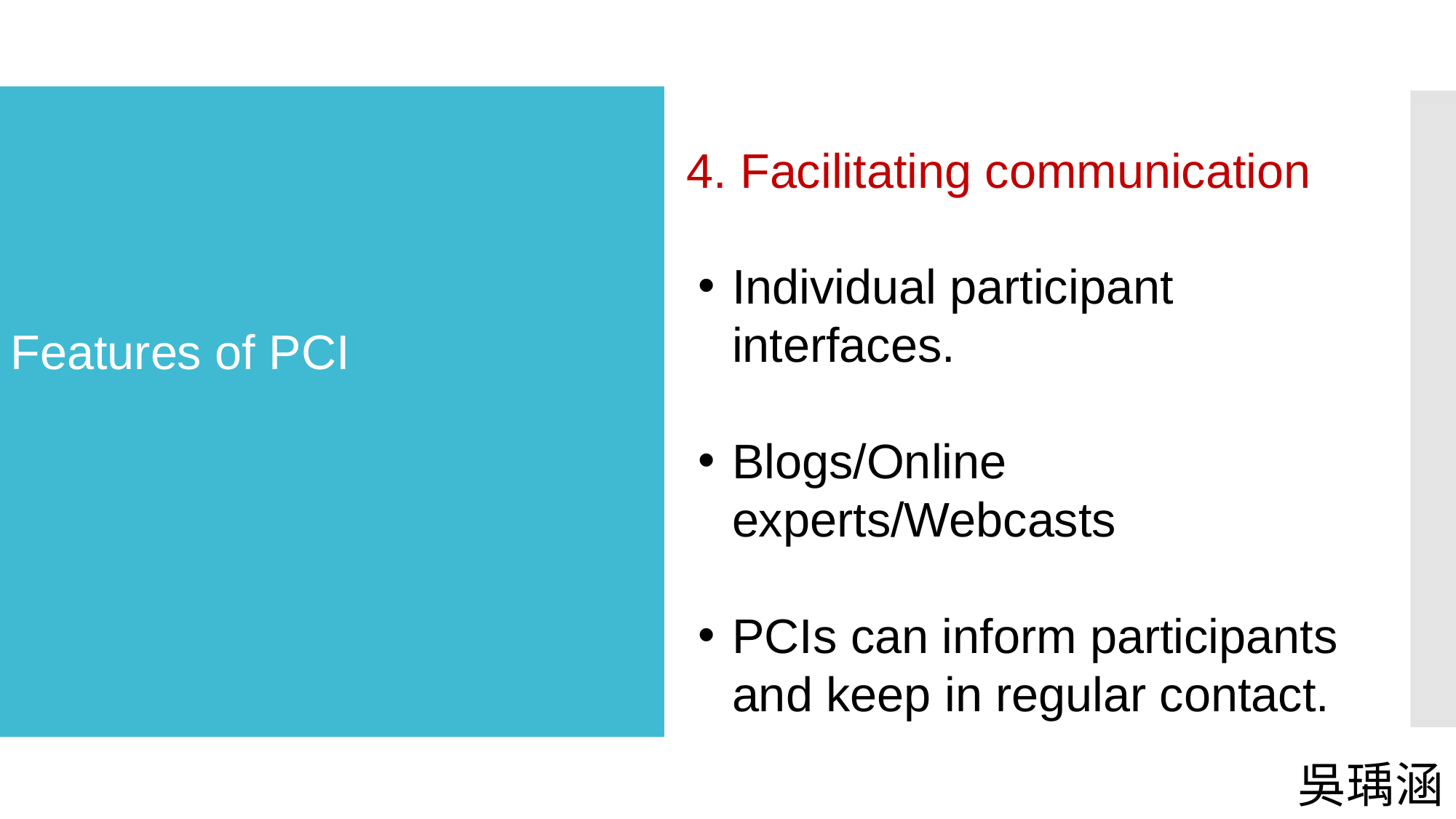

#
4. Facilitating communication
Individual participant interfaces.

Blogs/Online experts/Webcasts

PCIs can inform participants and keep in regular contact.

Features of PCI
吳瑀涵